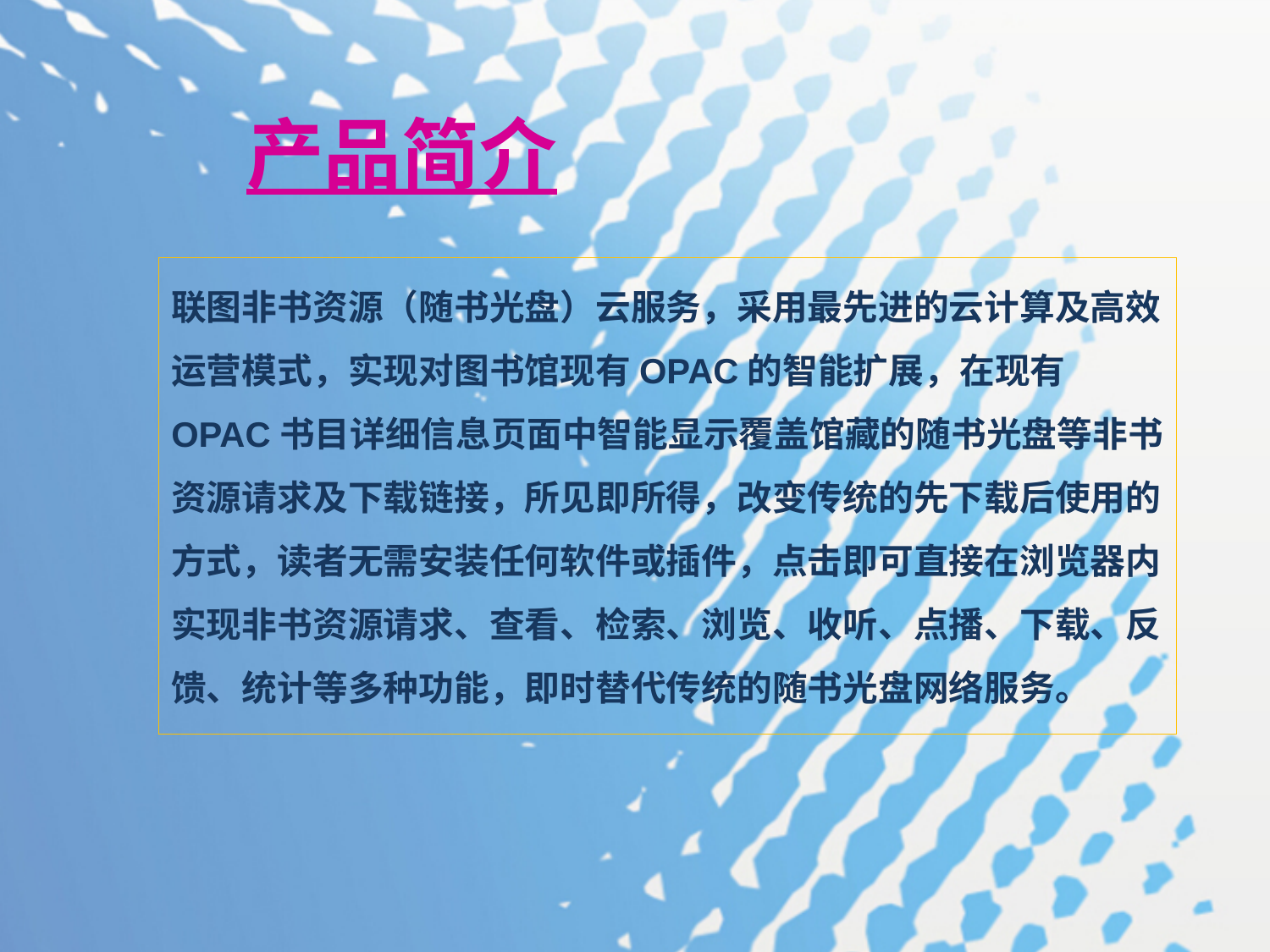

# 产品简介
联图非书资源（随书光盘）云服务，采用最先进的云计算及高效运营模式，实现对图书馆现有OPAC的智能扩展，在现有OPAC书目详细信息页面中智能显示覆盖馆藏的随书光盘等非书资源请求及下载链接，所见即所得，改变传统的先下载后使用的方式，读者无需安装任何软件或插件，点击即可直接在浏览器内实现非书资源请求、查看、检索、浏览、收听、点播、下载、反馈、统计等多种功能，即时替代传统的随书光盘网络服务。